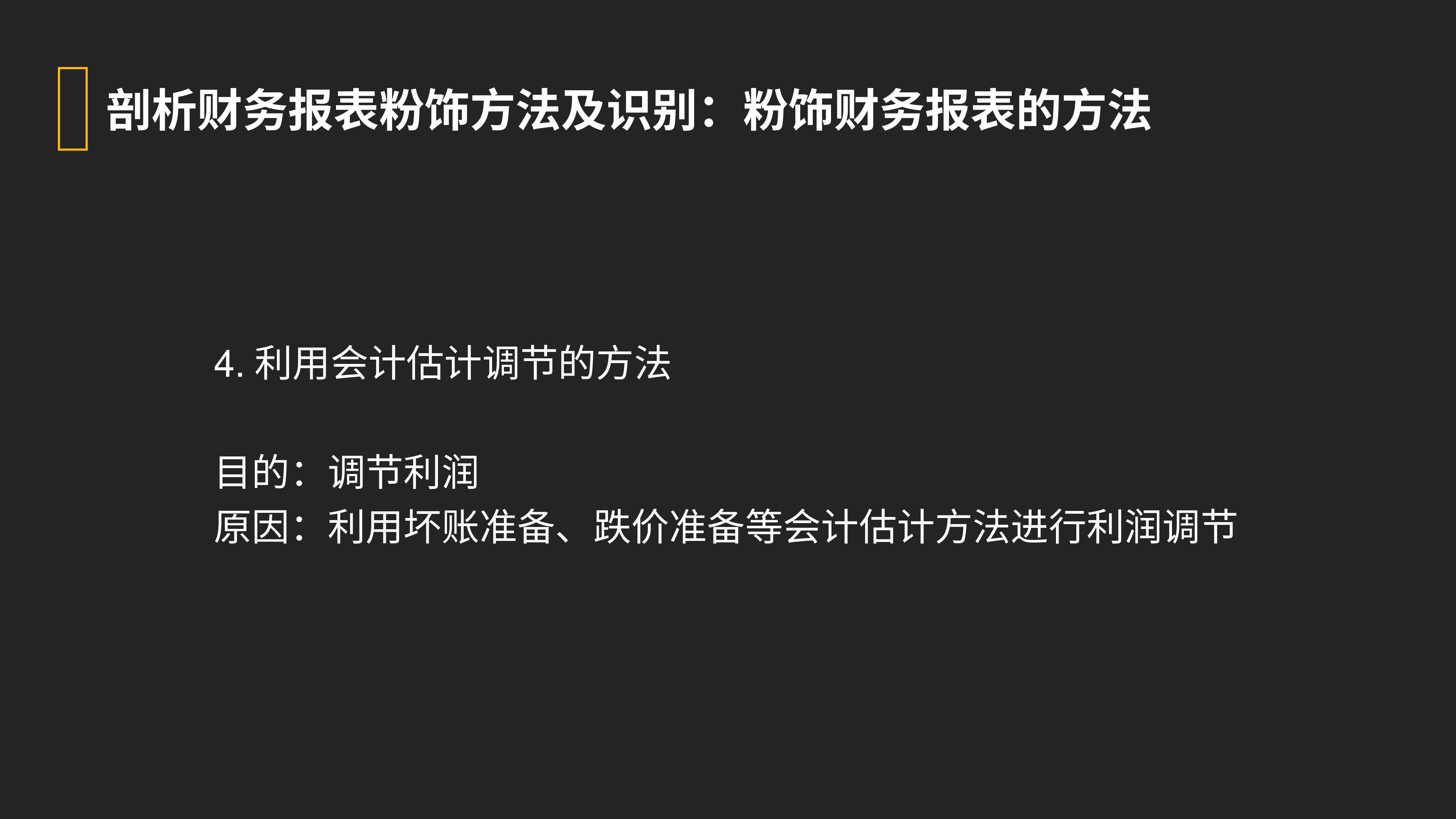

剖析财务报表粉饰方法及识别：粉饰财务报表的方法
4.利用会计估计调节的方法

目的：调节利润
原因：利用坏账准备、跌价准备等会计估计方法进行利润调节